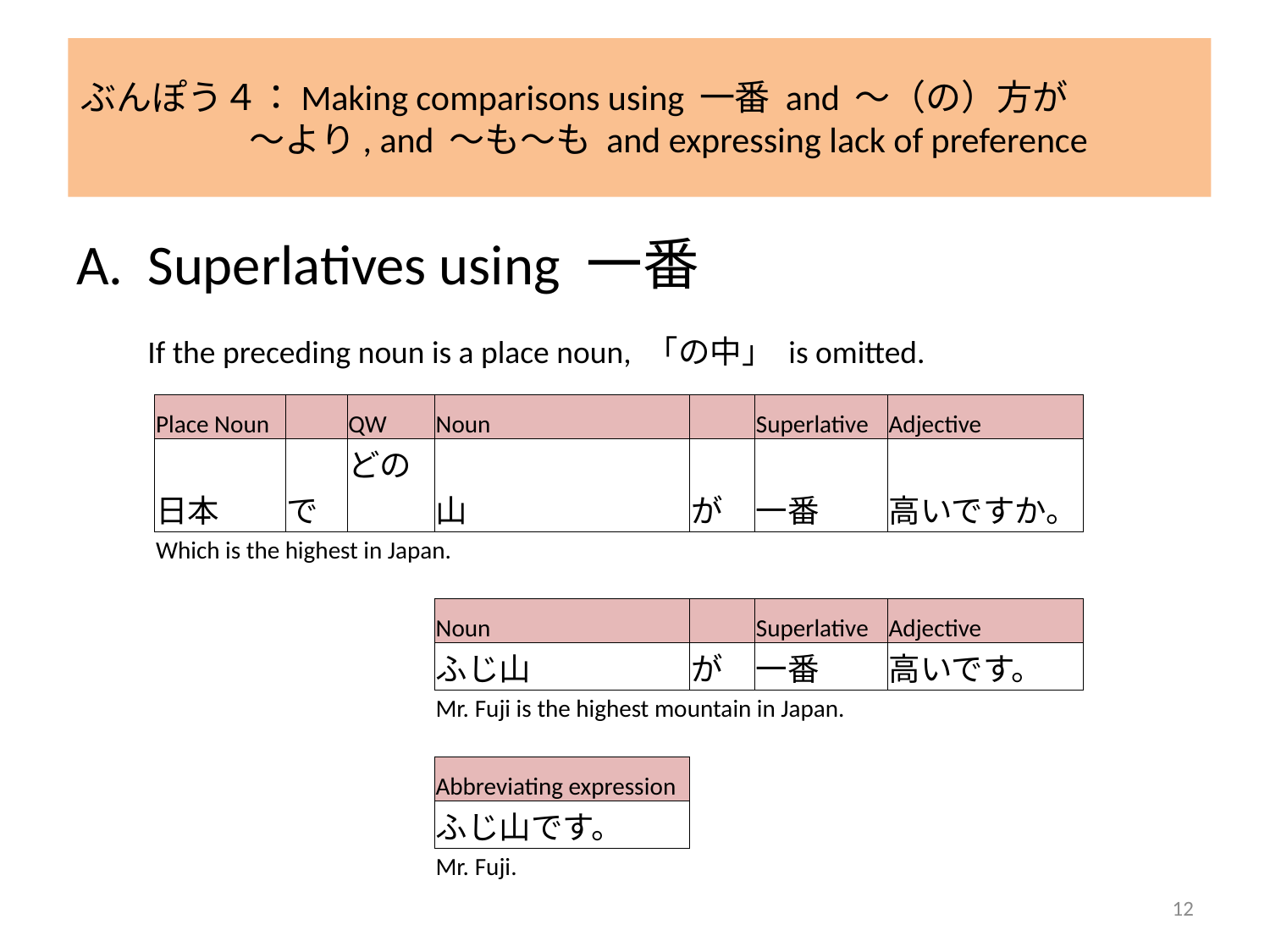

# ぶんぽう４：Making comparisons using 一番 and ～（の）方が ～より, and ～も～も and expressing lack of preference
Superlatives using 一番
	If the preceding noun is a place noun, 「の中」 is omitted.
| Place Noun |  |  | QW | Noun |  | Superlative |  | Adjective |
| --- | --- | --- | --- | --- | --- | --- | --- | --- |
| 日本 | で |  | どの | 山 | が | 一番 |  | 高いですか。 |
| Which is the highest in Japan. |  |  |  |  |  |  |  |  |
|  |  |  |  |  |  |  |  |  |
|  |  |  |  | Noun |  | Superlative |  | Adjective |
|  |  |  |  | ふじ山 | が | 一番 |  | 高いです。 |
|  |  |  |  | Mr. Fuji is the highest mountain in Japan. |  |  |  |  |
|  |  |  |  |  |  |  |  |  |
|  |  |  |  | Abbreviating expression |  |  |  |  |
|  |  |  |  | ふじ山です。 |  |  |  |  |
|  |  |  |  | Mr. Fuji. |  |  |  |  |
12